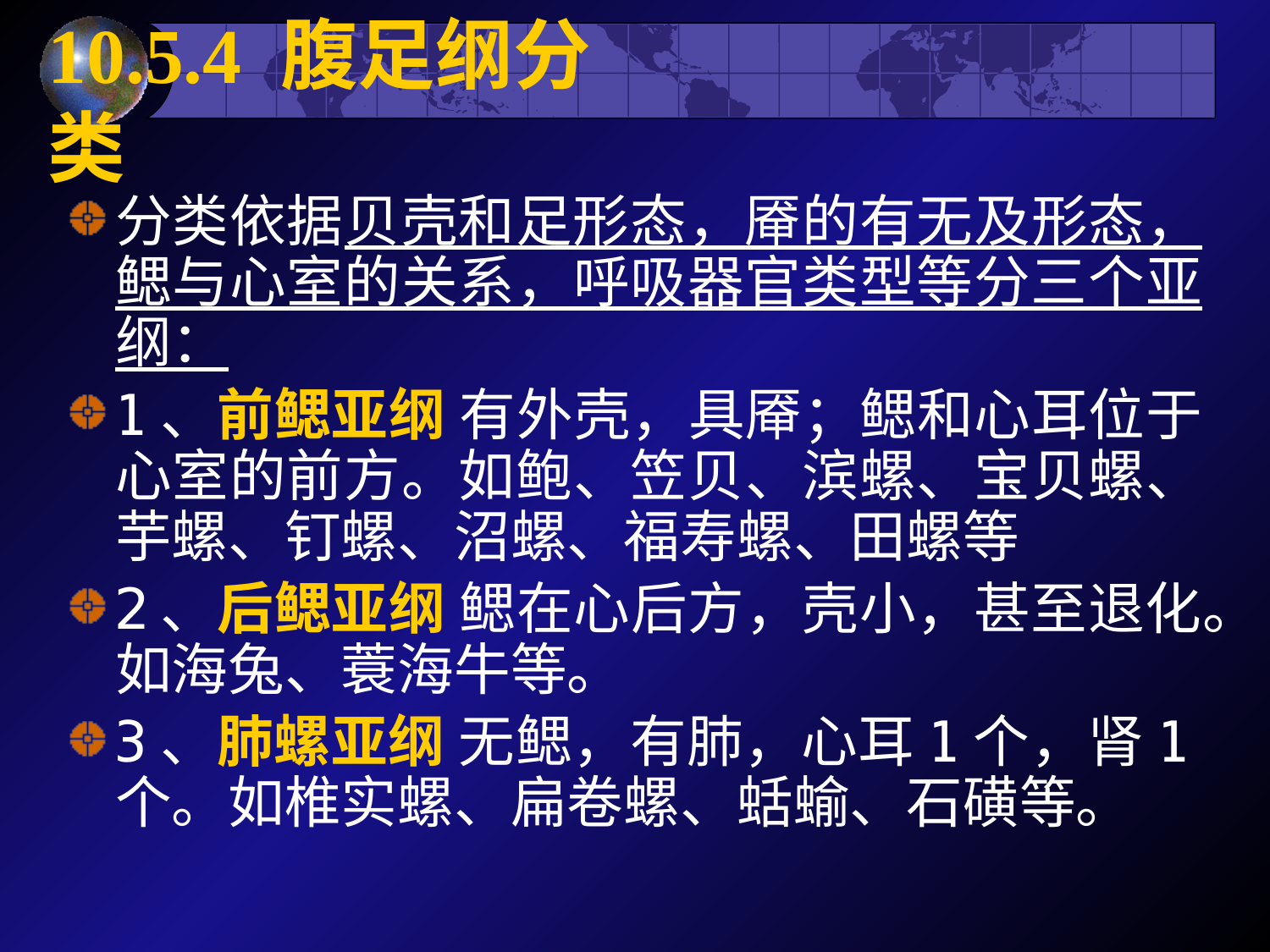

# 10.5.4 腹足纲分类
分类依据贝壳和足形态，厣的有无及形态，鳃与心室的关系，呼吸器官类型等分三个亚纲：
1、前鳃亚纲 有外壳，具厣；鳃和心耳位于心室的前方。如鲍、笠贝、滨螺、宝贝螺、芋螺、钉螺、沼螺、福寿螺、田螺等
2、后鳃亚纲 鳃在心后方，壳小，甚至退化。如海兔、蓑海牛等。
3、肺螺亚纲 无鳃，有肺，心耳1个，肾1个。如椎实螺、扁卷螺、蛞蝓、石磺等。